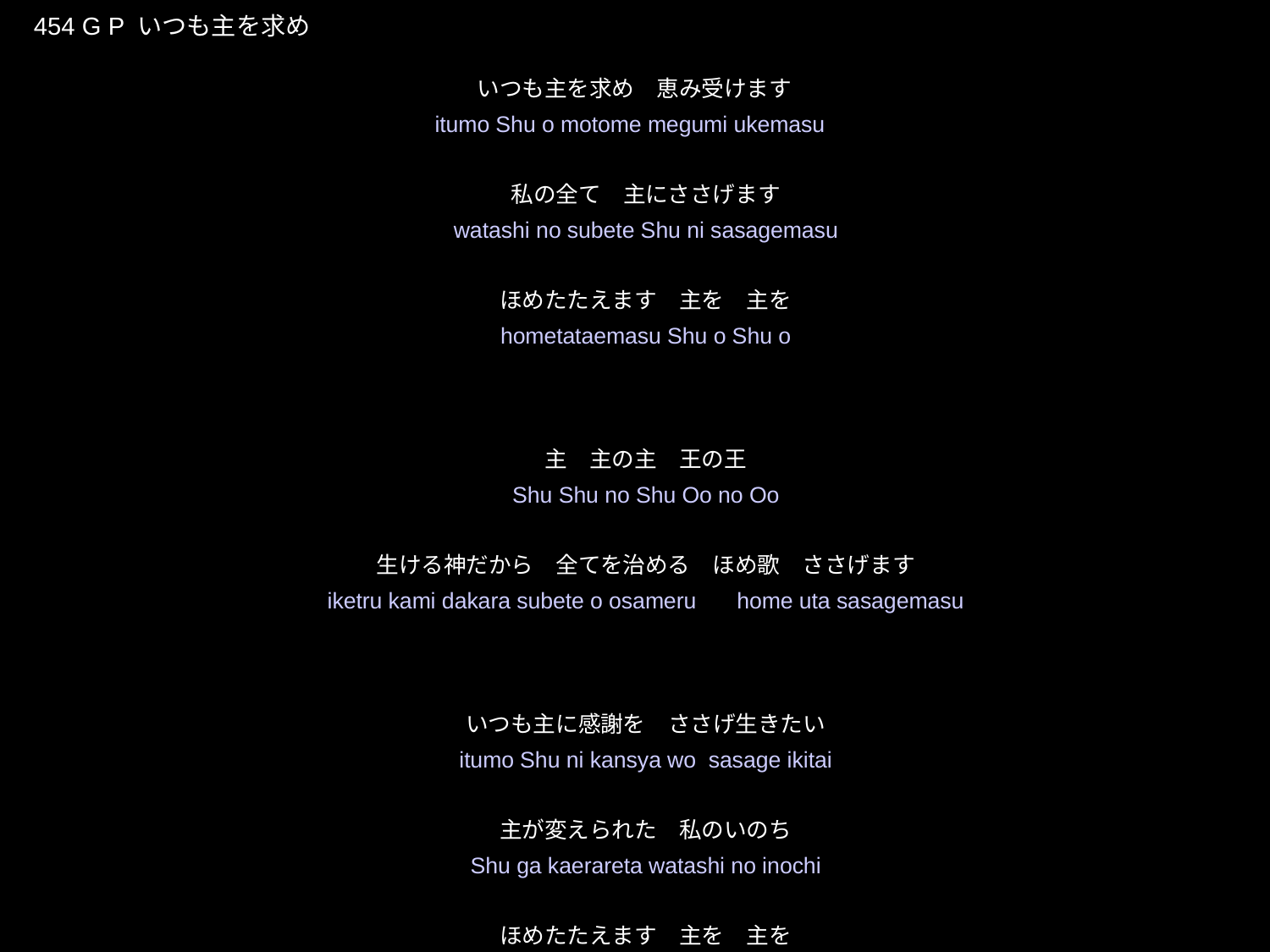

いつもしゅをもとめ
★W
454 G P いつも主を求め
いつも主を求め　恵み受けます

私の全て　主にささげます

ほめたたえます　主を　主を

主　主の主　王の王

生ける神だから　全てを治める　ほめ歌　ささげます

いつも主に感謝を　ささげ生きたい

主が変えられた　私のいのち

ほめたたえます　主を　主を
★４
itumo Shu o motome megumi ukemasu

watashi no subete Shu ni sasagemasu

hometataemasu Shu o Shu o

Shu Shu no Shu Oo no Oo

iketru kami dakara subete o osameru　home uta sasagemasu

itumo Shu ni kansya wo  sasage ikitai

Shu ga kaerareta watashi no inochi

hometataemasu Shu o Shu o